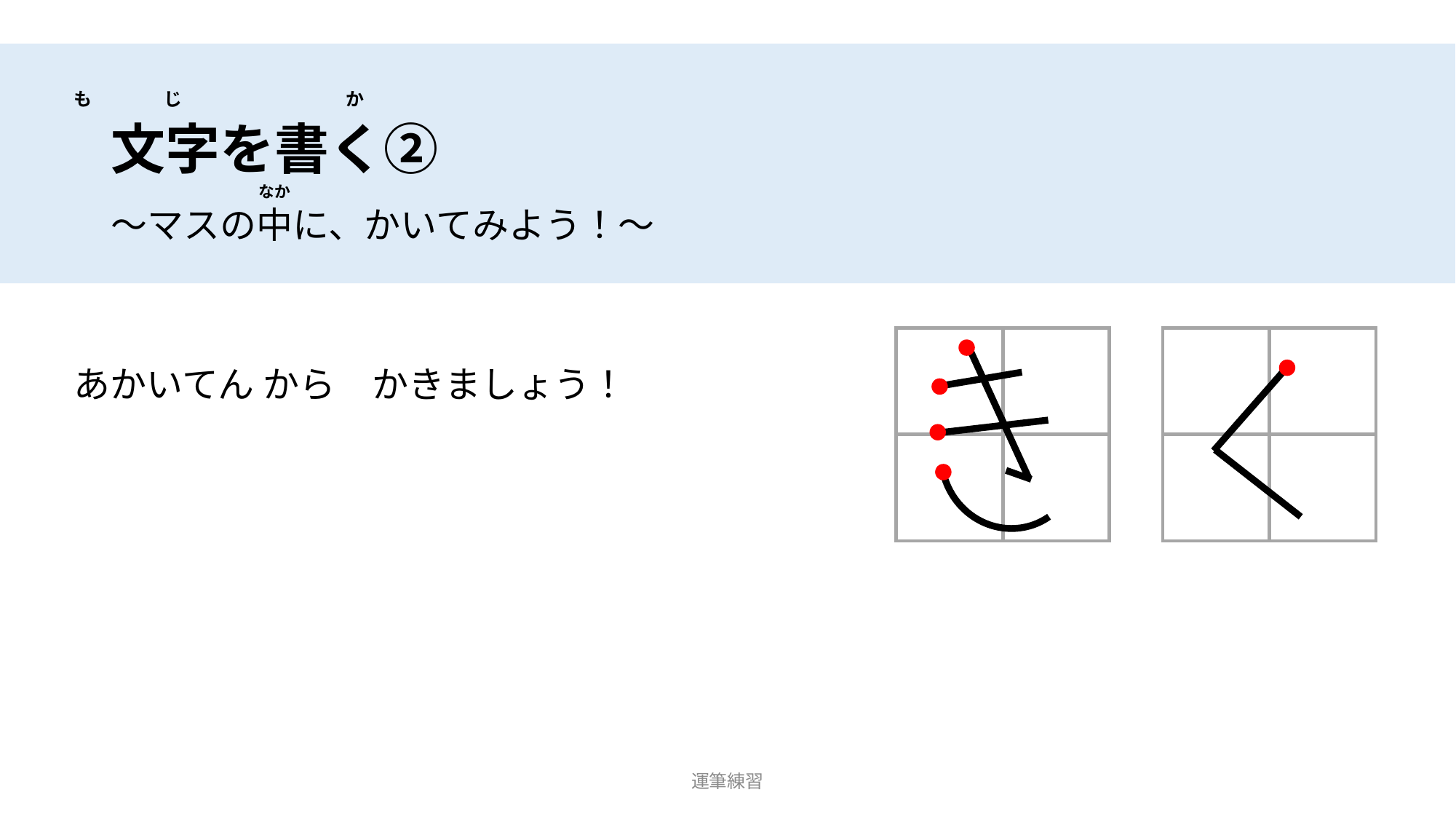

# 文字を書く② ～マスの中に、かいてみよう！～
も　　　　じ　　　　　　　　　か
なか

あかいてん から　かきましょう！

運筆練習